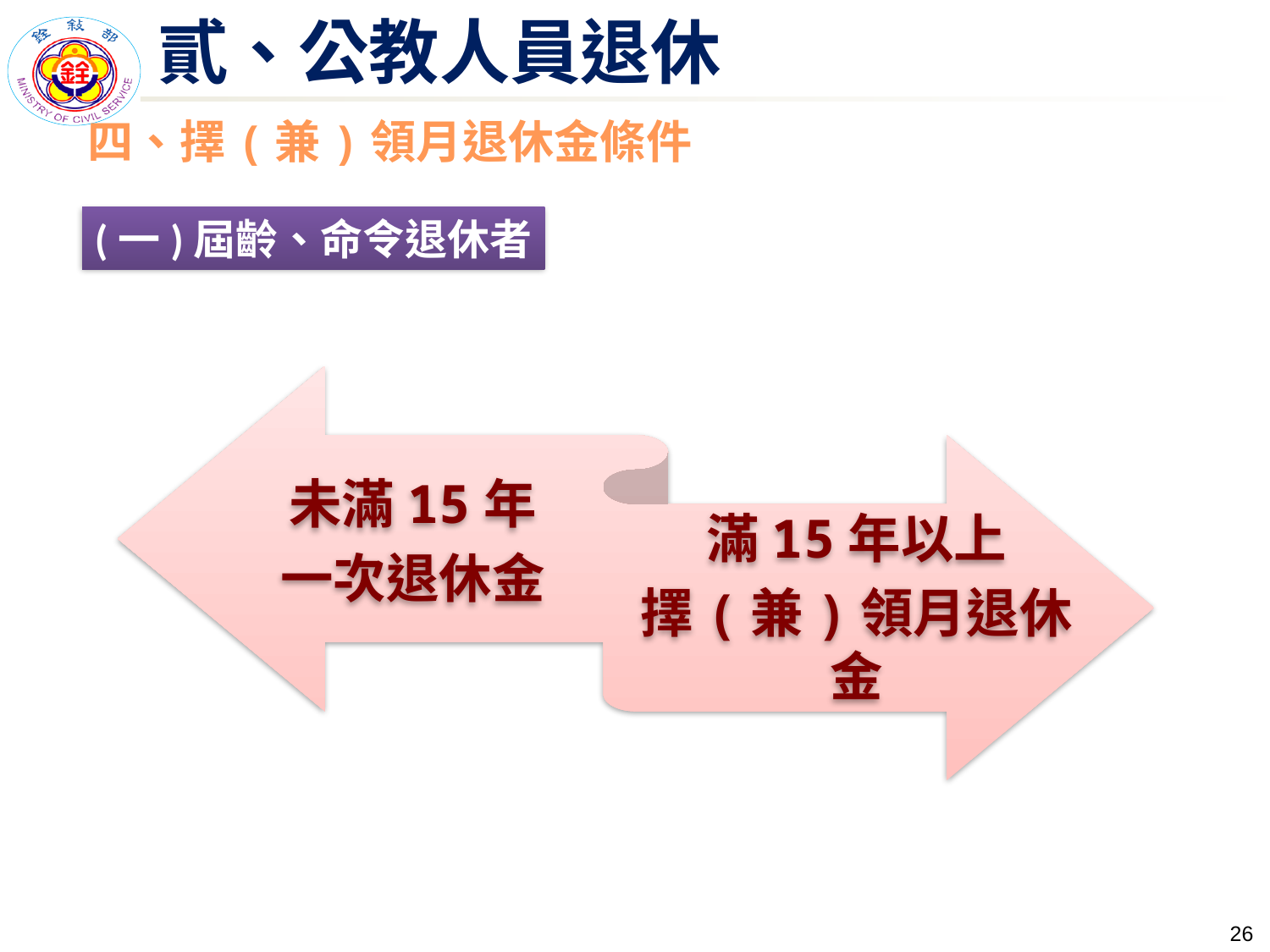

# 貳、公教人員退休
四、擇(兼)領月退休金條件
(一)屆齡、命令退休者

未滿15年
一次退休金
滿15年以上
擇(兼)領月退休金
26